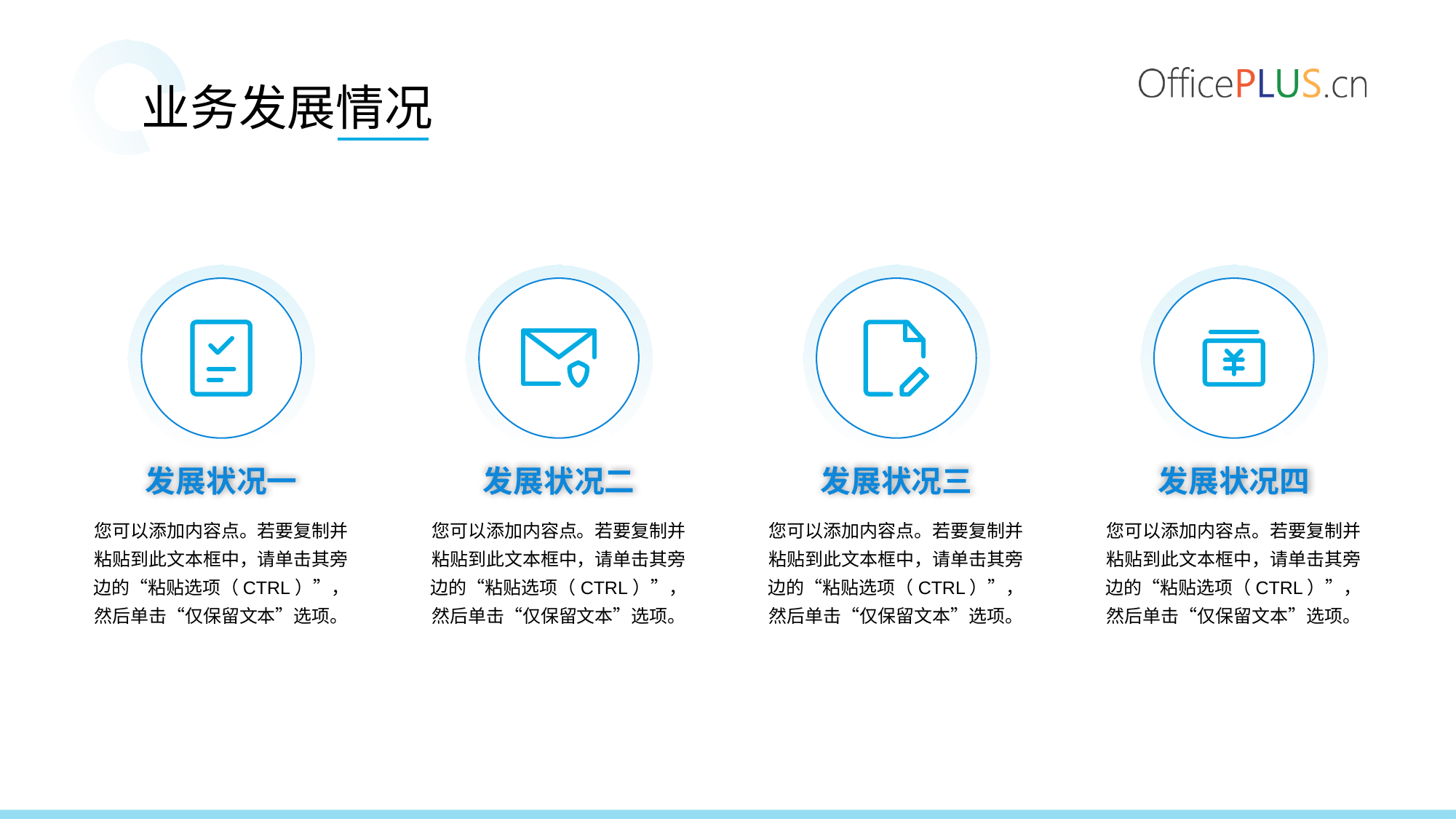

业务发展情况

发展状况一
发展状况二
发展状况三
发展状况四
您可以添加内容点。若要复制并粘贴到此文本框中，请单击其旁边的“粘贴选项（CTRL）”，然后单击“仅保留文本”选项。
您可以添加内容点。若要复制并粘贴到此文本框中，请单击其旁边的“粘贴选项（CTRL）”，然后单击“仅保留文本”选项。
您可以添加内容点。若要复制并粘贴到此文本框中，请单击其旁边的“粘贴选项（CTRL）”，然后单击“仅保留文本”选项。
您可以添加内容点。若要复制并粘贴到此文本框中，请单击其旁边的“粘贴选项（CTRL）”，然后单击“仅保留文本”选项。